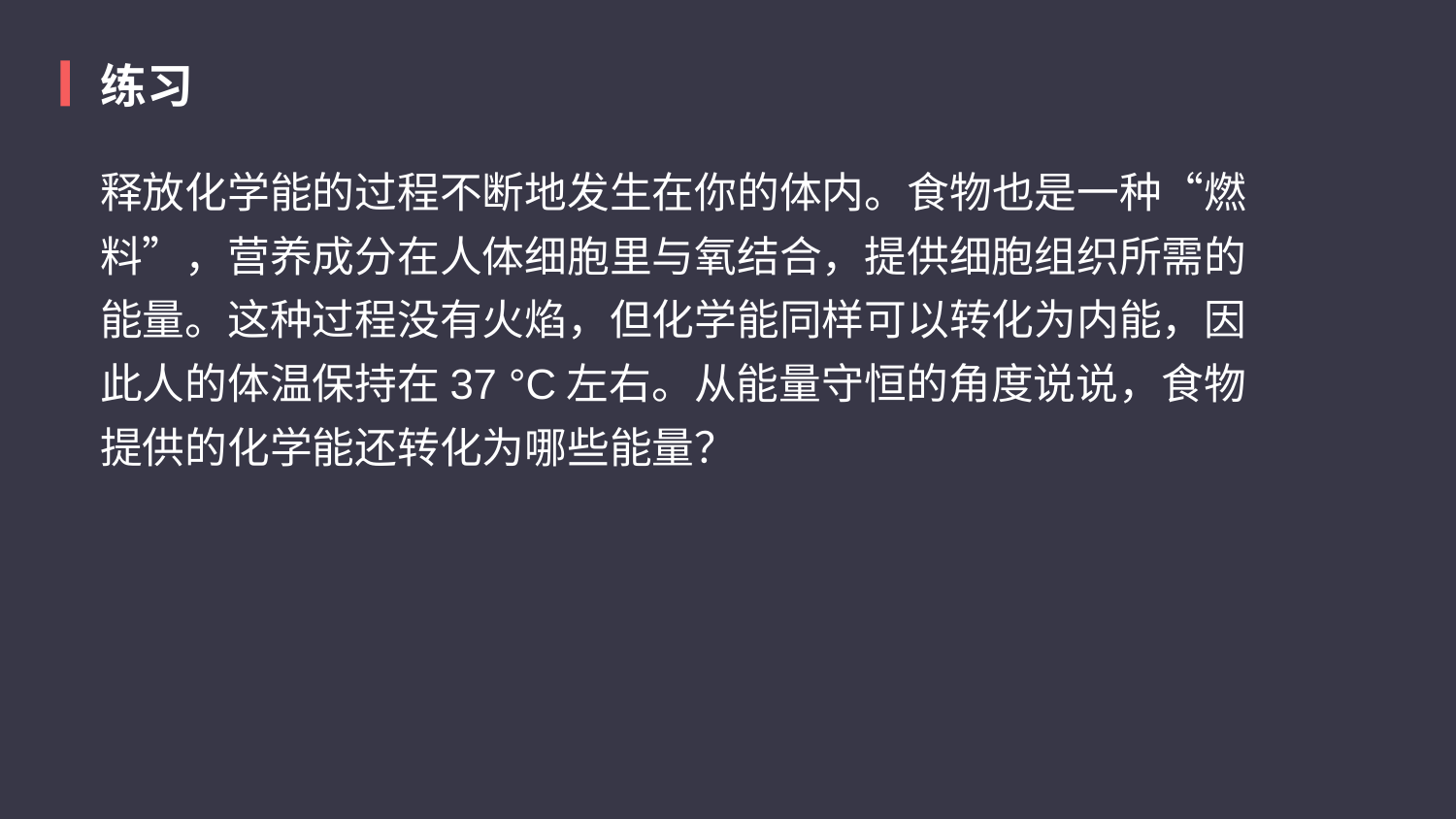

练习

释放化学能的过程不断地发生在你的体内。食物也是一种“燃料”，营养成分在人体细胞里与氧结合，提供细胞组织所需的能量。这种过程没有火焰，但化学能同样可以转化为内能，因此人的体温保持在37 °C左右。从能量守恒的角度说说，食物提供的化学能还转化为哪些能量？